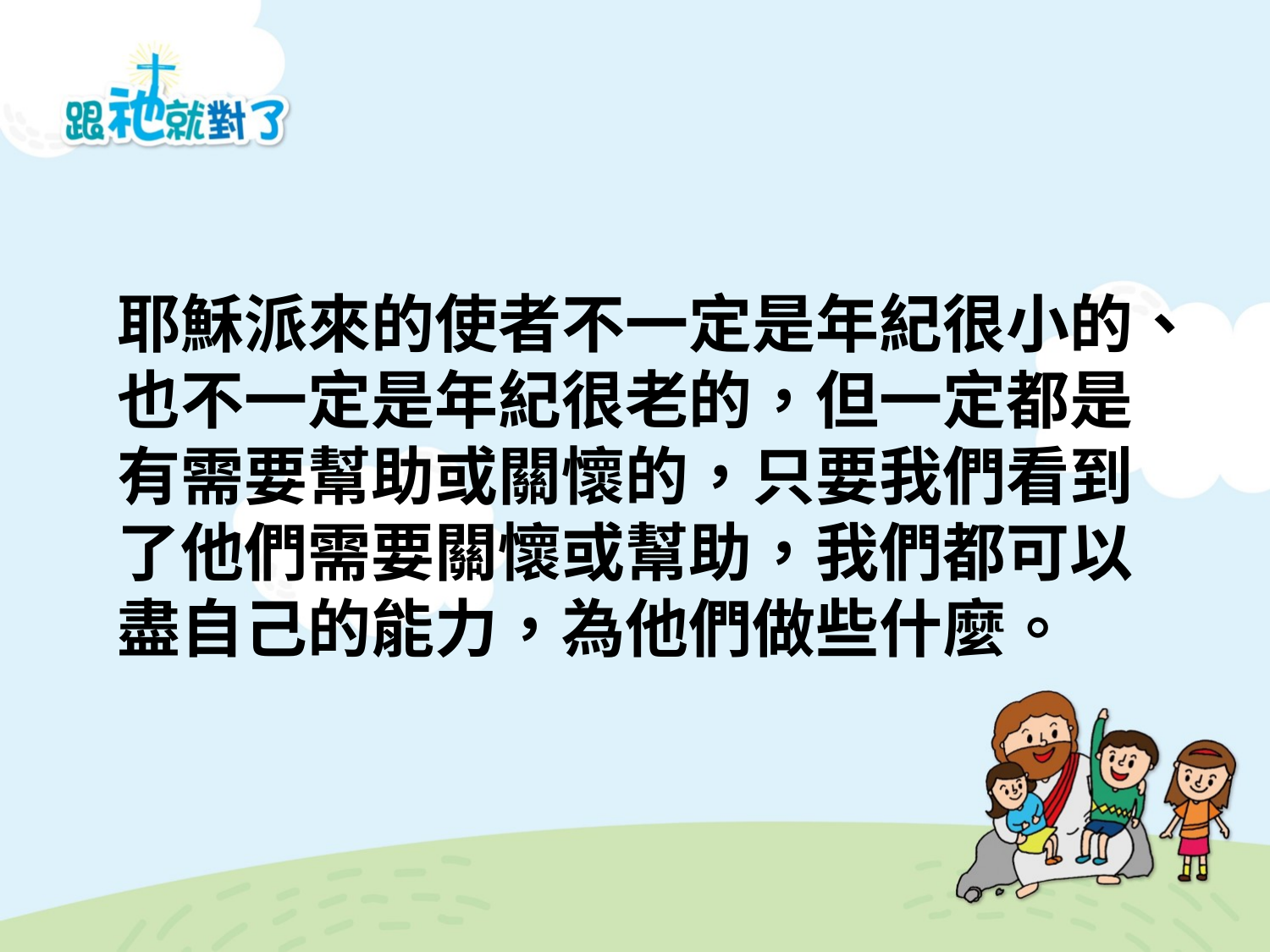

耶穌派來的使者不一定是年紀很小的、也不一定是年紀很老的，但一定都是有需要幫助或關懷的，只要我們看到了他們需要關懷或幫助，我們都可以盡自己的能力，為他們做些什麼。